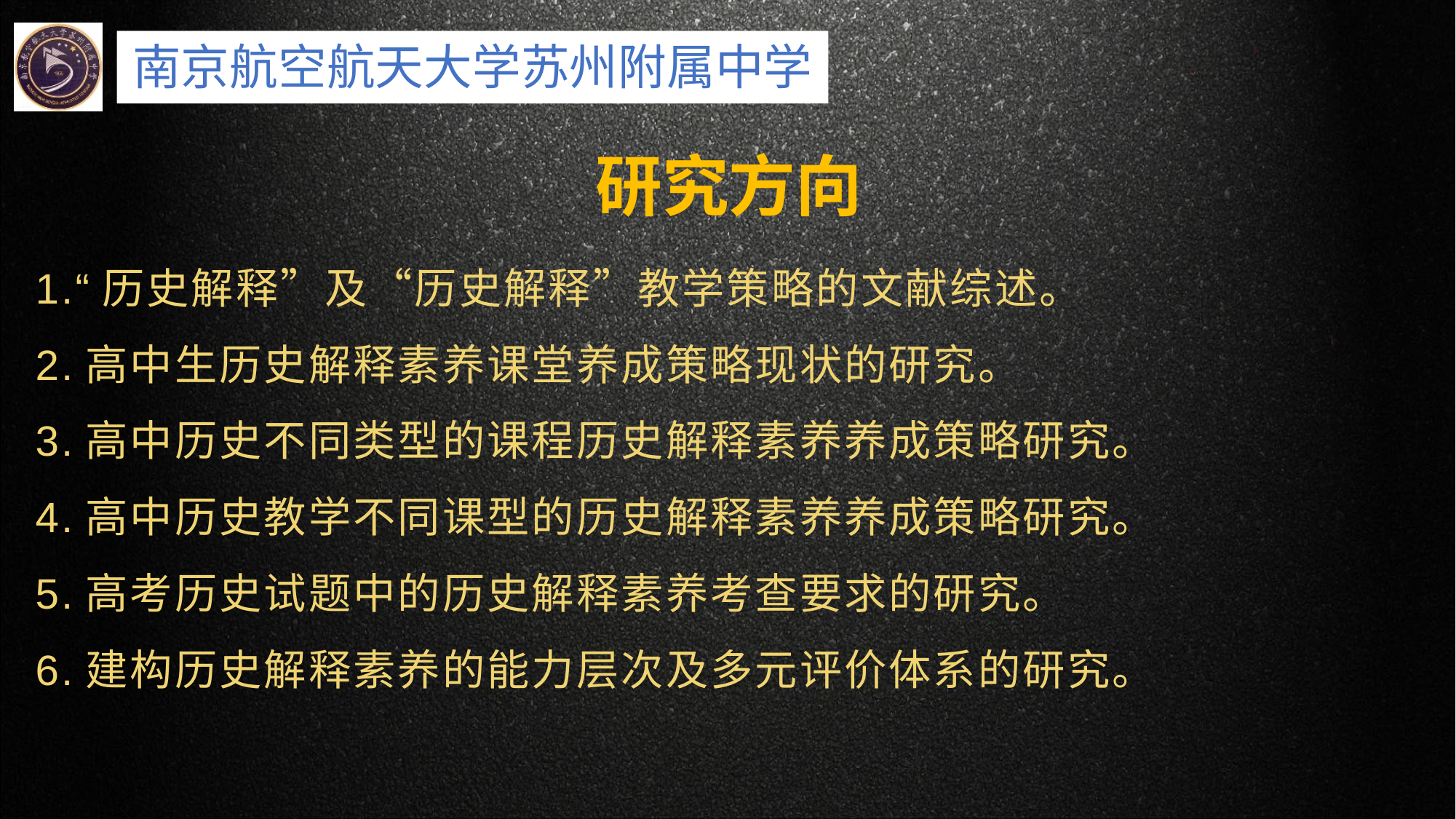

研究方向
1.“历史解释”及“历史解释”教学策略的文献综述。
2.高中生历史解释素养课堂养成策略现状的研究。
3.高中历史不同类型的课程历史解释素养养成策略研究。
4.高中历史教学不同课型的历史解释素养养成策略研究。
5.高考历史试题中的历史解释素养考查要求的研究。
6.建构历史解释素养的能力层次及多元评价体系的研究。